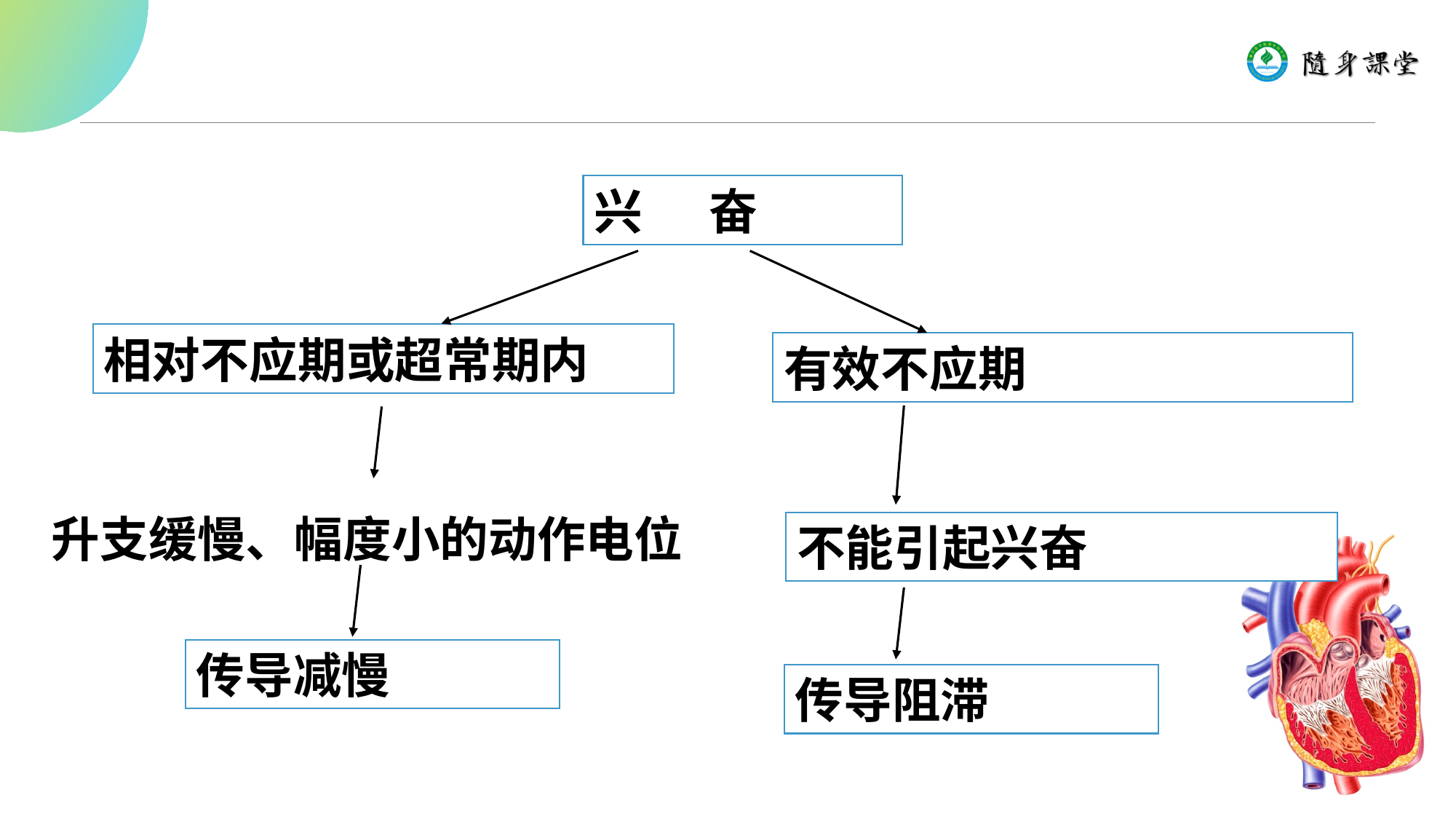

兴      奋

相对不应期或超常期内
有效不应期

升支缓慢、幅度小的动作电位
不能引起兴奋

传导减慢
传导阻滞